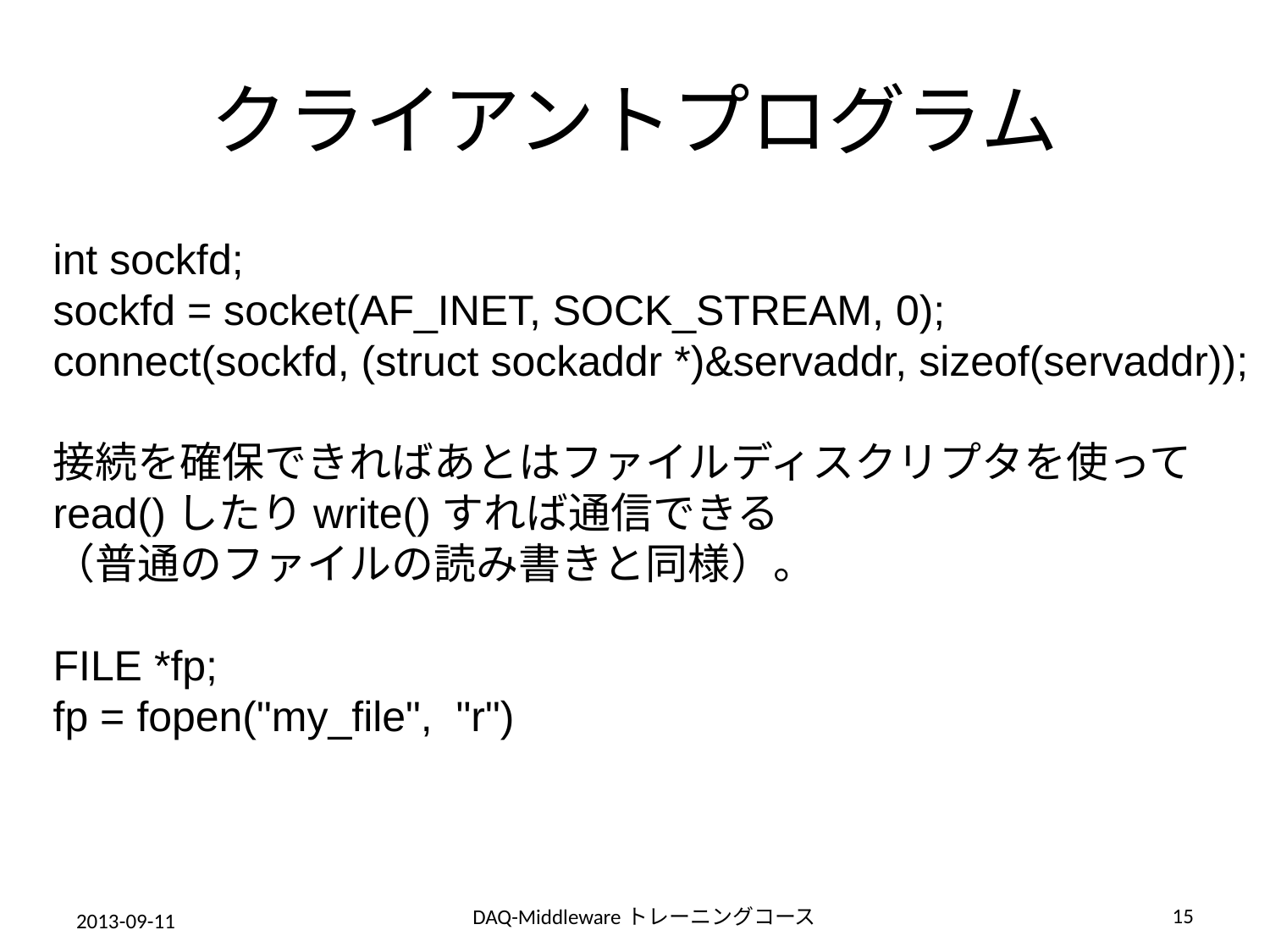

# クライアントプログラム

int sockfd;
sockfd = socket(AF_INET, SOCK_STREAM, 0);
connect(sockfd, (struct sockaddr *)&servaddr, sizeof(servaddr));

接続を確保できればあとはファイルディスクリプタを使って
read()したりwrite()すれば通信できる
（普通のファイルの読み書きと同様）。

FILE *fp;
fp = fopen("my_file",  "r")
15
DAQ-Middlewareトレーニングコース
2013-09-11